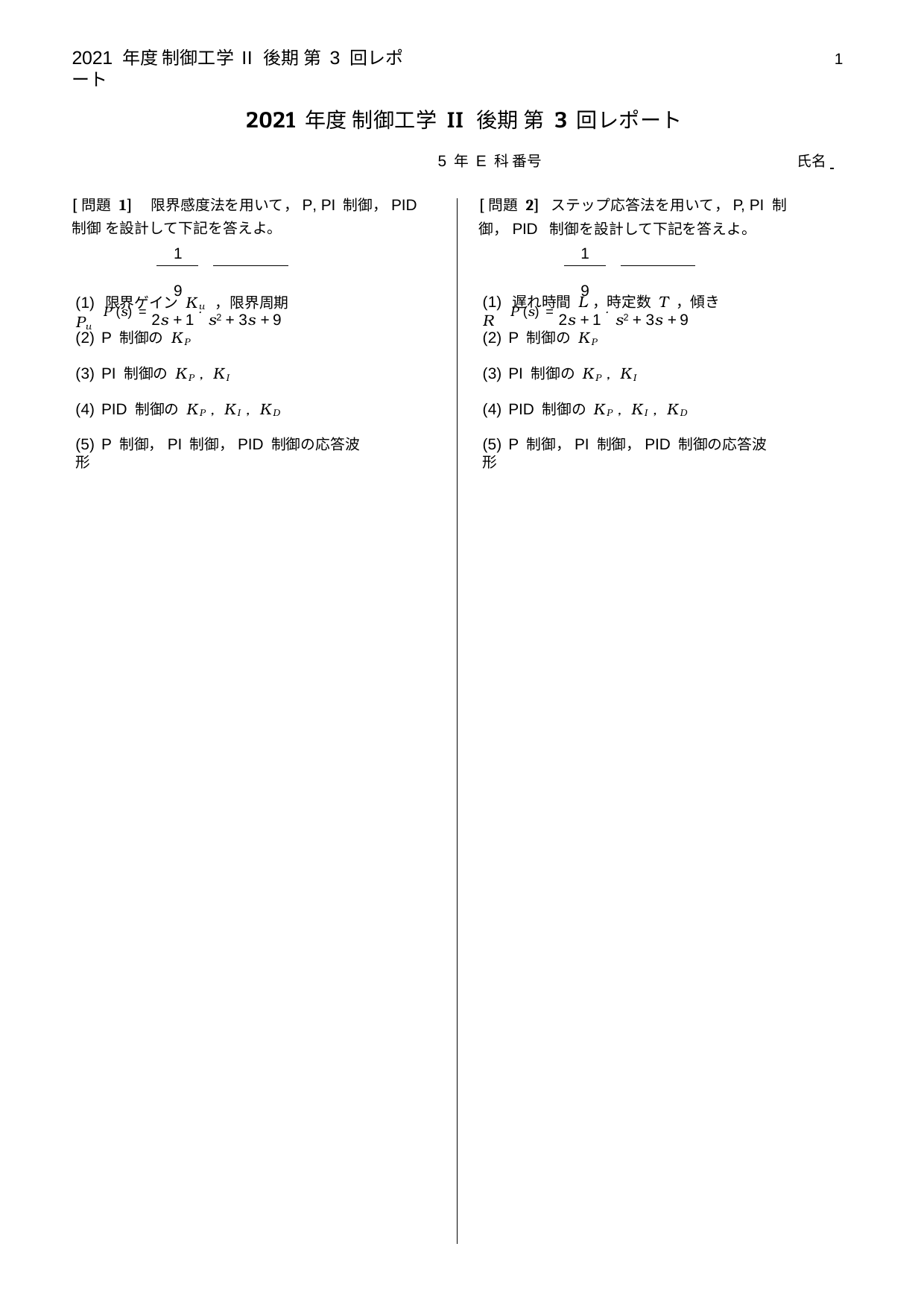

2021 年度 制御工学II 後期 第 3 回レポート
1
2021 年度 制御工学 II  後期 第 3 回レポート
5 年 E 科 番号	氏名
[問題 2]	ステップ応答法を用いて，P, PI 制御，PID  制御を設計して下記を答えよ。
[問題 1]    限界感度法を用いて，P, PI 制御，PID 制御 を設計して下記を答えよ。

1	9
P (s)= 2s +1 ·  s2 + 3s +9
1	9
P (s)= 2s +1 ·  s2 + 3s +9

(1) 限界ゲイン Ku  ，限界周期 Pu
(1) 遅れ時間 L，時定数 T ，傾き R
(2) P 制御の KP
(2) P 制御の KP
(3) PI 制御の KP ,  KI
(3) PI 制御の KP ,  KI
(4) PID 制御の KP ,  KI,  KD
(4) PID 制御の KP ,  KI,  KD
(5) P 制御，PI 制御，PID 制御の応答波形
(5) P 制御，PI 制御，PID 制御の応答波形